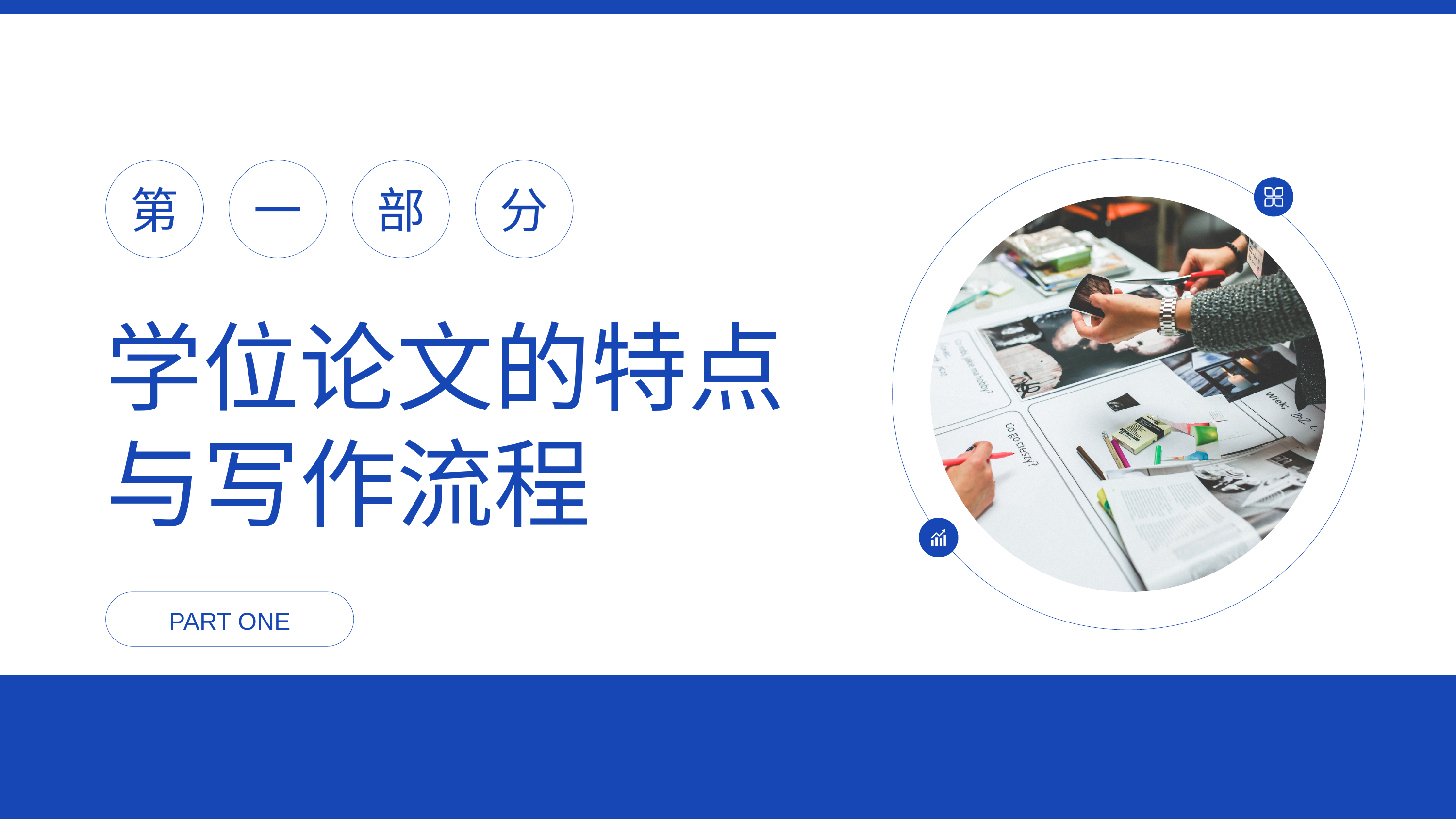

第
一
部
分

学位论文的特点与写作流程

PART ONE